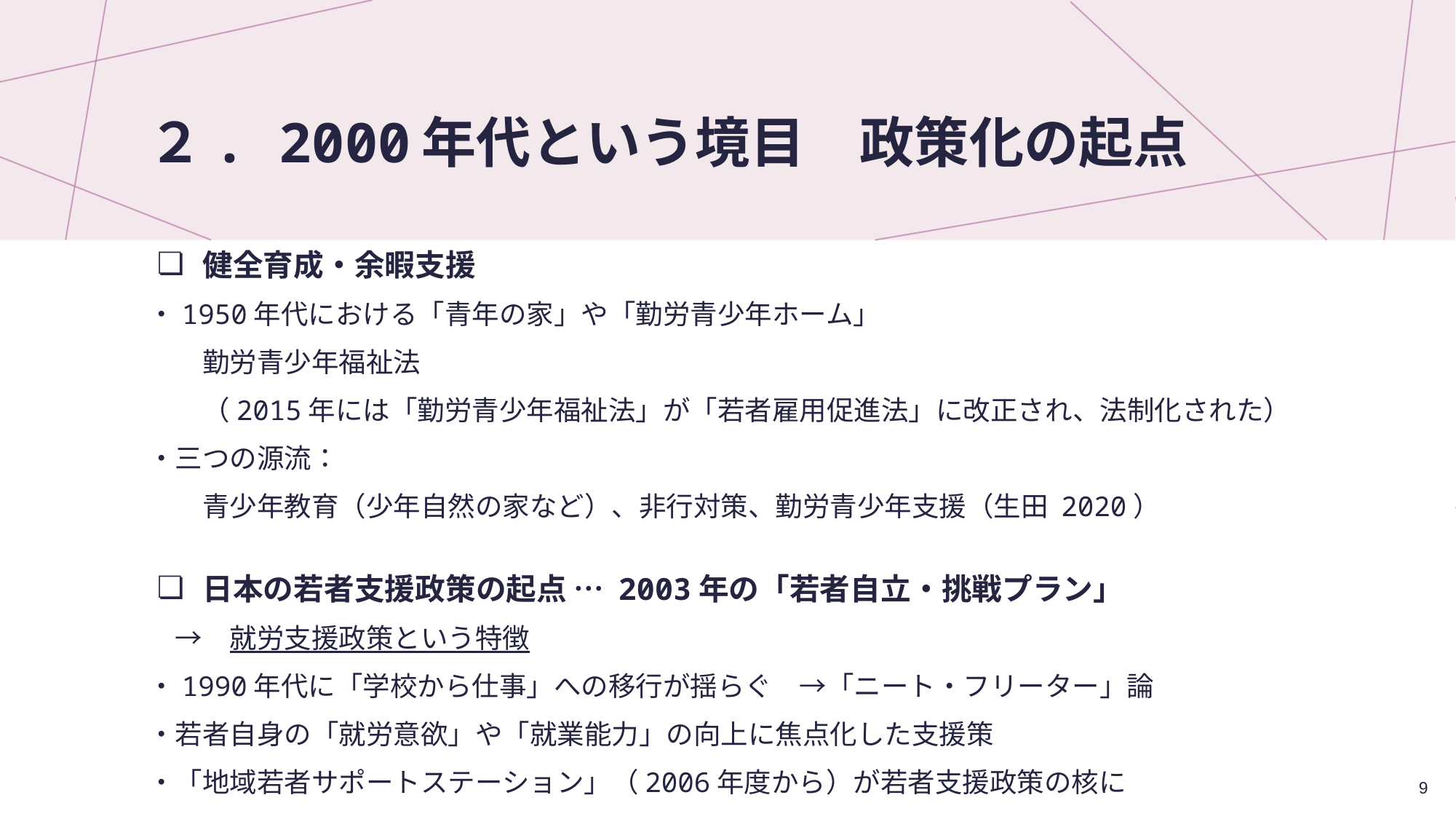

# ２. 2000年代という境目　政策化の起点
健全育成・余暇支援
・1950年代における「青年の家」や「勤労青少年ホーム」
　　勤労青少年福祉法
　　（2015年には「勤労青少年福祉法」が「若者雇用促進法」に改正され、法制化された）
・三つの源流：
　　青少年教育（少年自然の家など）、非行対策、勤労青少年支援（生田 2020）

日本の若者支援政策の起点 … 2003年の「若者自立・挑戦プラン」
　→　就労支援政策という特徴
・1990年代に「学校から仕事」への移行が揺らぐ　→「ニート・フリーター」論
・若者自身の「就労意欲」や「就業能力」の向上に焦点化した支援策
・「地域若者サポートステーション」（2006年度から）が若者支援政策の核に
9